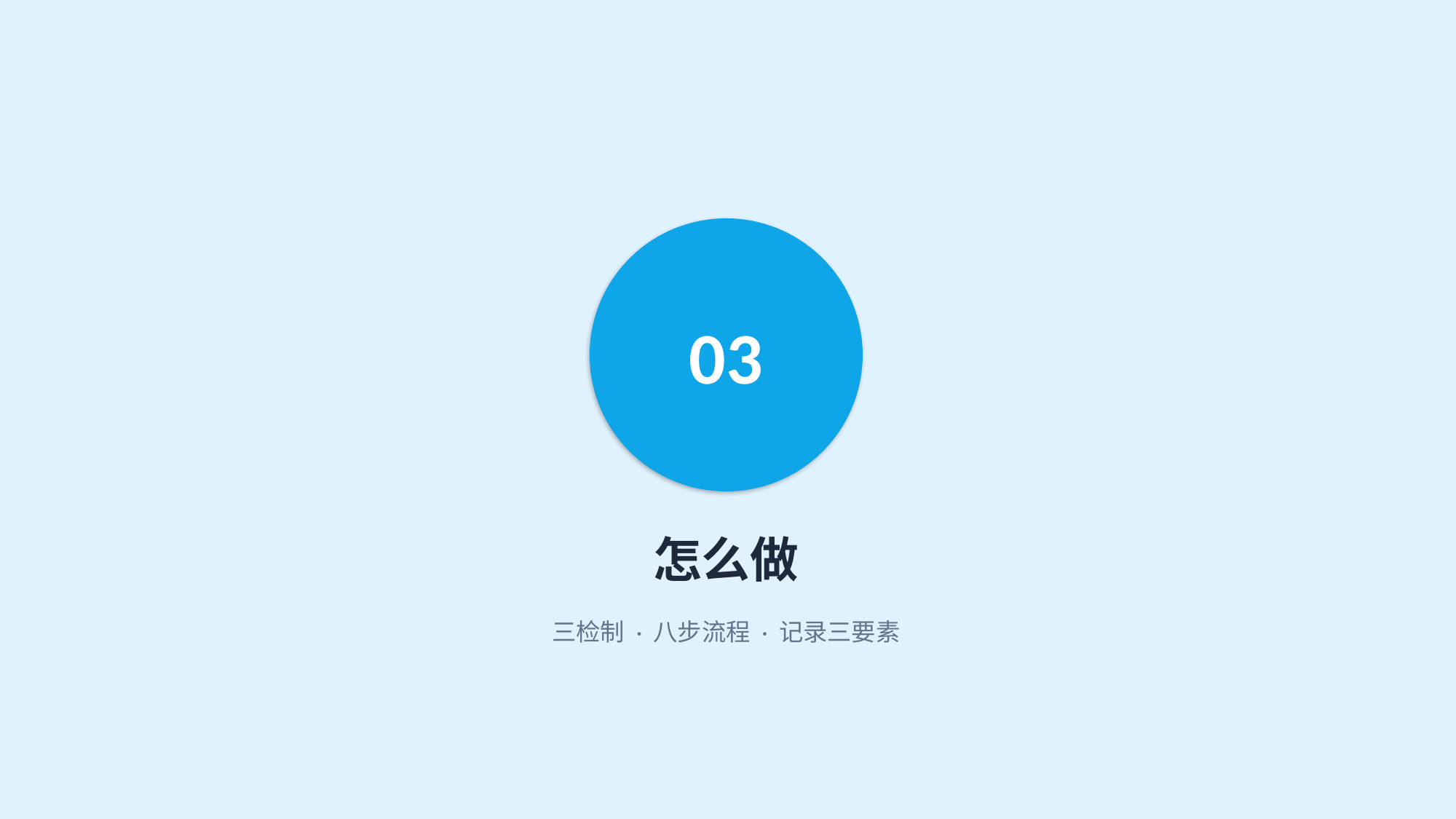

03
怎么做
三检制 · 八步流程 · 记录三要素